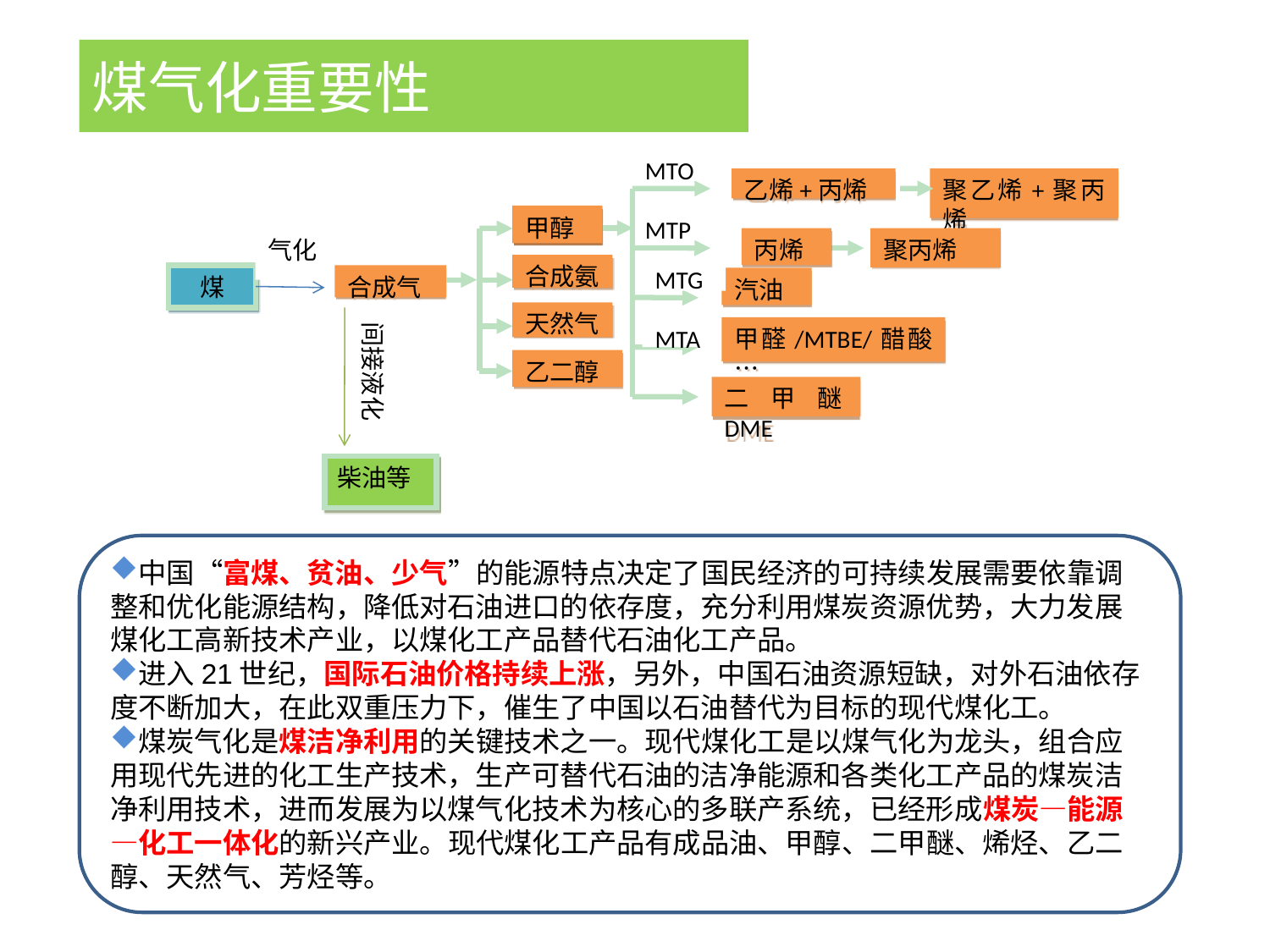

# 煤气化重要性
MTO
乙烯+丙烯
聚乙烯+聚丙烯
甲醇
甲醇
MTP
气化
丙烯
聚丙烯
合成氨
MTG
煤
合成气
汽油
天然气
间接液化
MTA
甲醛/MTBE/醋酸…
乙二醇
二甲醚DME
柴油等
中国“富煤、贫油、少气”的能源特点决定了国民经济的可持续发展需要依靠调整和优化能源结构，降低对石油进口的依存度，充分利用煤炭资源优势，大力发展煤化工高新技术产业，以煤化工产品替代石油化工产品。
进入21世纪，国际石油价格持续上涨，另外，中国石油资源短缺，对外石油依存度不断加大，在此双重压力下，催生了中国以石油替代为目标的现代煤化工。
煤炭气化是煤洁净利用的关键技术之一。现代煤化工是以煤气化为龙头，组合应用现代先进的化工生产技术，生产可替代石油的洁净能源和各类化工产品的煤炭洁净利用技术，进而发展为以煤气化技术为核心的多联产系统，已经形成煤炭—能源—化工一体化的新兴产业。现代煤化工产品有成品油、甲醇、二甲醚、烯烃、乙二醇、天然气、芳烃等。
4